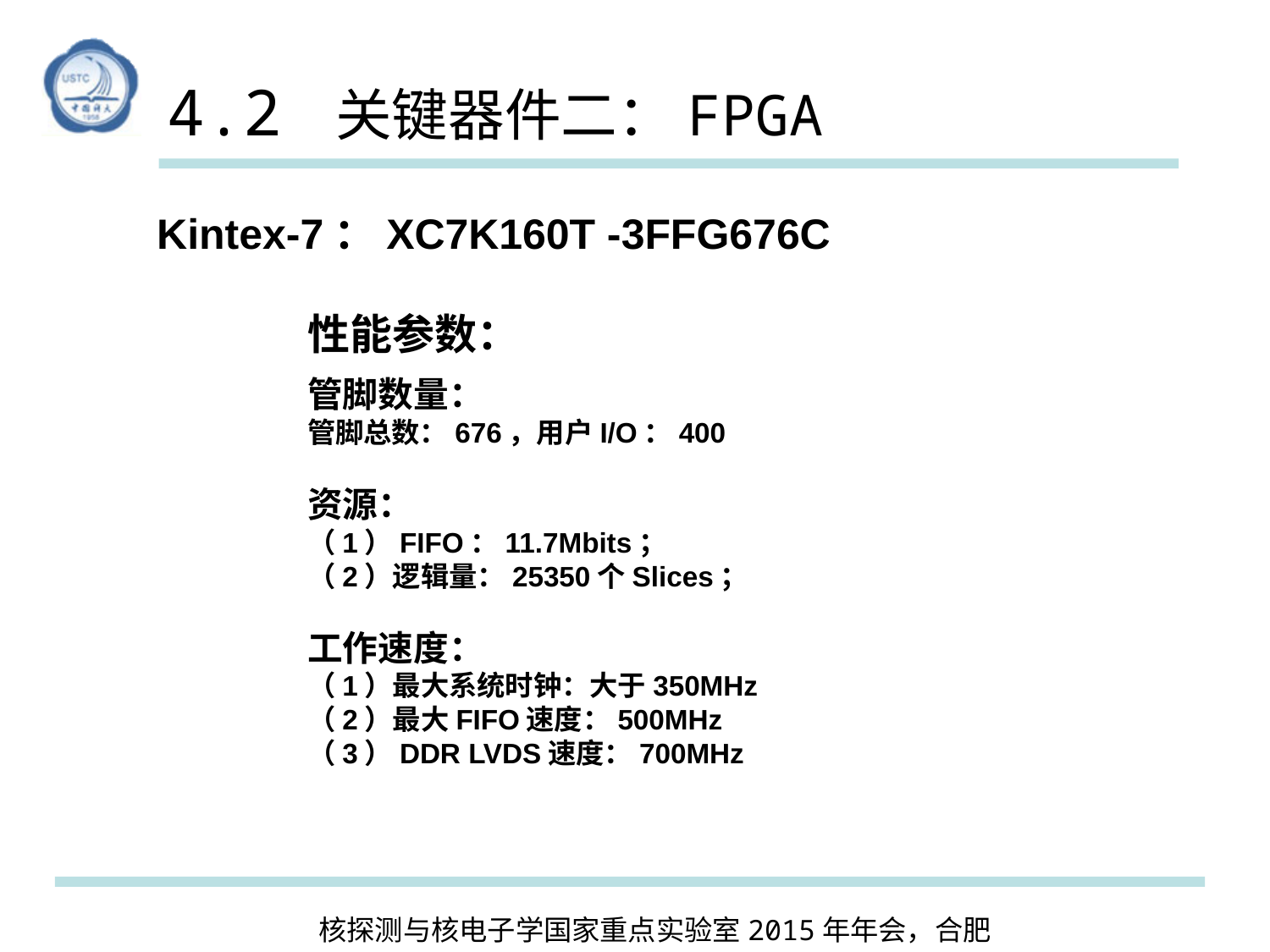

# 4.2 关键器件二：FPGA
Kintex-7：XC7K160T -3FFG676C
性能参数：
管脚数量：
管脚总数：676，用户I/O：400

资源：
（1）FIFO：11.7Mbits；
（2）逻辑量：25350个Slices；

工作速度：
（1）最大系统时钟：大于350MHz
（2）最大FIFO速度：500MHz
（3）DDR LVDS速度：700MHz